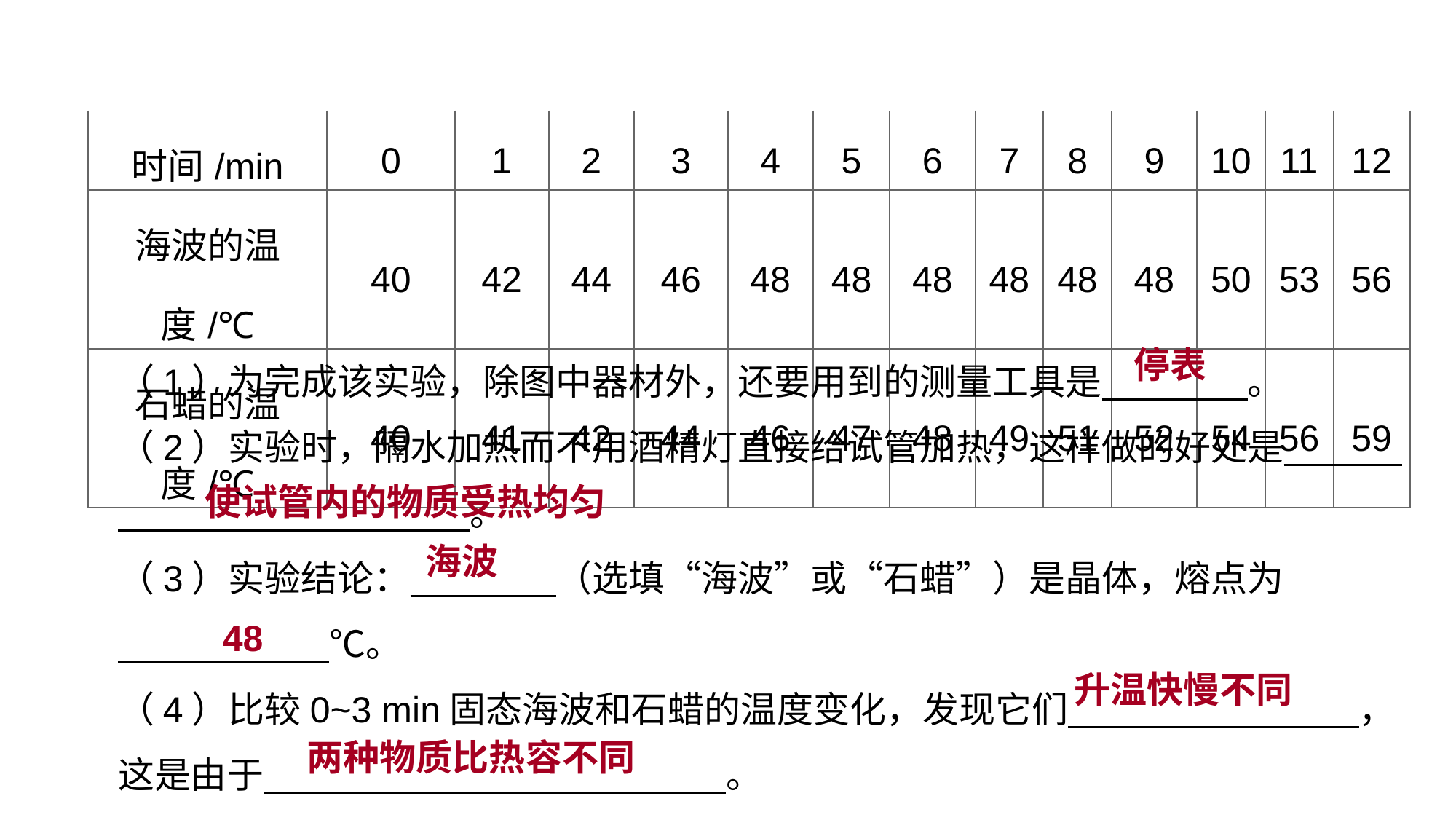

| 时间/min | 0 | 1 | 2 | 3 | 4 | 5 | 6 | 7 | 8 | 9 | 10 | 11 | 12 |
| --- | --- | --- | --- | --- | --- | --- | --- | --- | --- | --- | --- | --- | --- |
| 海波的温度/℃ | 40 | 42 | 44 | 46 | 48 | 48 | 48 | 48 | 48 | 48 | 50 | 53 | 56 |
| 石蜡的温度/℃ | 40 | 41 | 42 | 44 | 46 | 47 | 48 | 49 | 51 | 52 | 54 | 56 | 59 |
实验突破 素养提升
停表
（1）为完成该实验，除图中器材外，还要用到的测量工具是　　　　。
（2）实验时，隔水加热而不用酒精灯直接给试管加热，这样做的好处是　                                                      。
（3）实验结论：　　　　（选填“海波”或“石蜡”）是晶体，熔点为
　　　        　℃。
（4）比较0~3 min固态海波和石蜡的温度变化，发现它们　　　　　　　　，这是由于　　　　            　　　　　　。
使试管内的物质受热均匀
海波
48
升温快慢不同
两种物质比热容不同